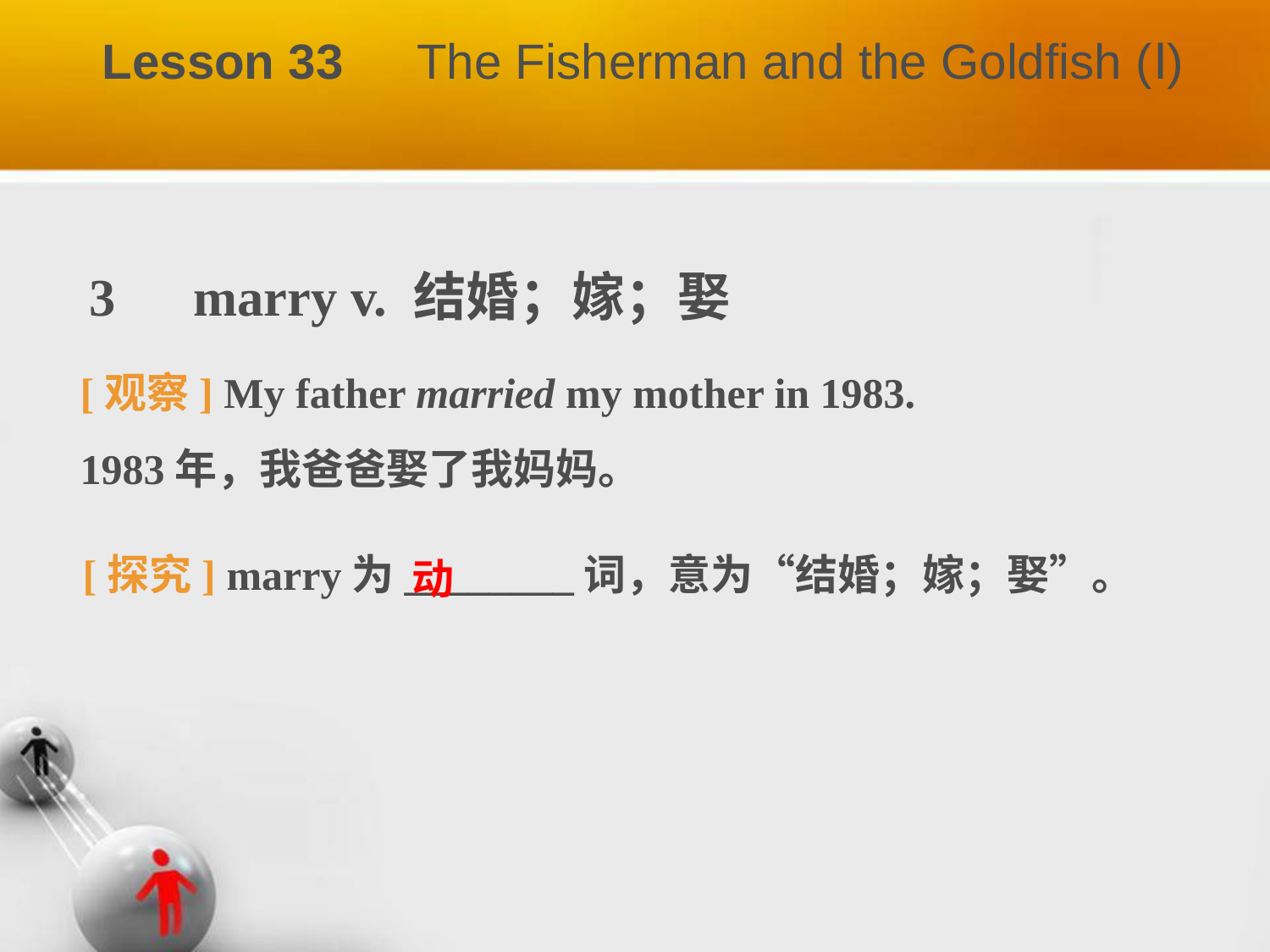

Lesson 33　The Fisherman and the Goldfish (Ⅰ)
3　marry v. 结婚；嫁；娶
[观察] My father married my mother in 1983.
1983年，我爸爸娶了我妈妈。
[探究] marry为________词，意为“结婚；嫁；娶”。
动